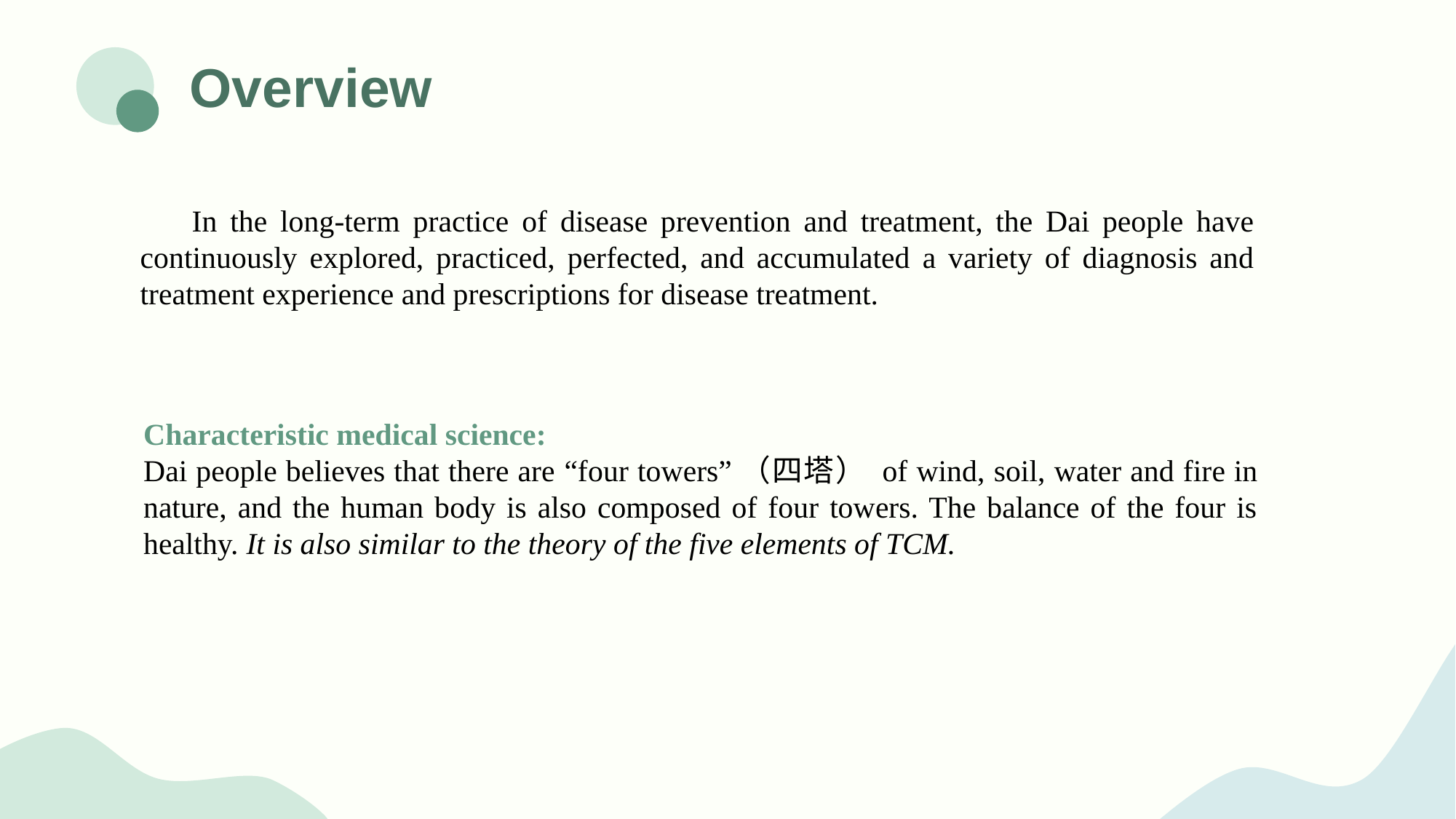

# Overview
    In the long-term practice of disease prevention and treatment, the Dai people have continuously explored, practiced, perfected, and accumulated a variety of diagnosis and treatment experience and prescriptions for disease treatment.
Characteristic medical science:
Dai people believes that there are “four towers”（四塔） of wind, soil, water and fire in nature, and the human body is also composed of four towers. The balance of the four is healthy. It is also similar to the theory of the five elements of TCM.